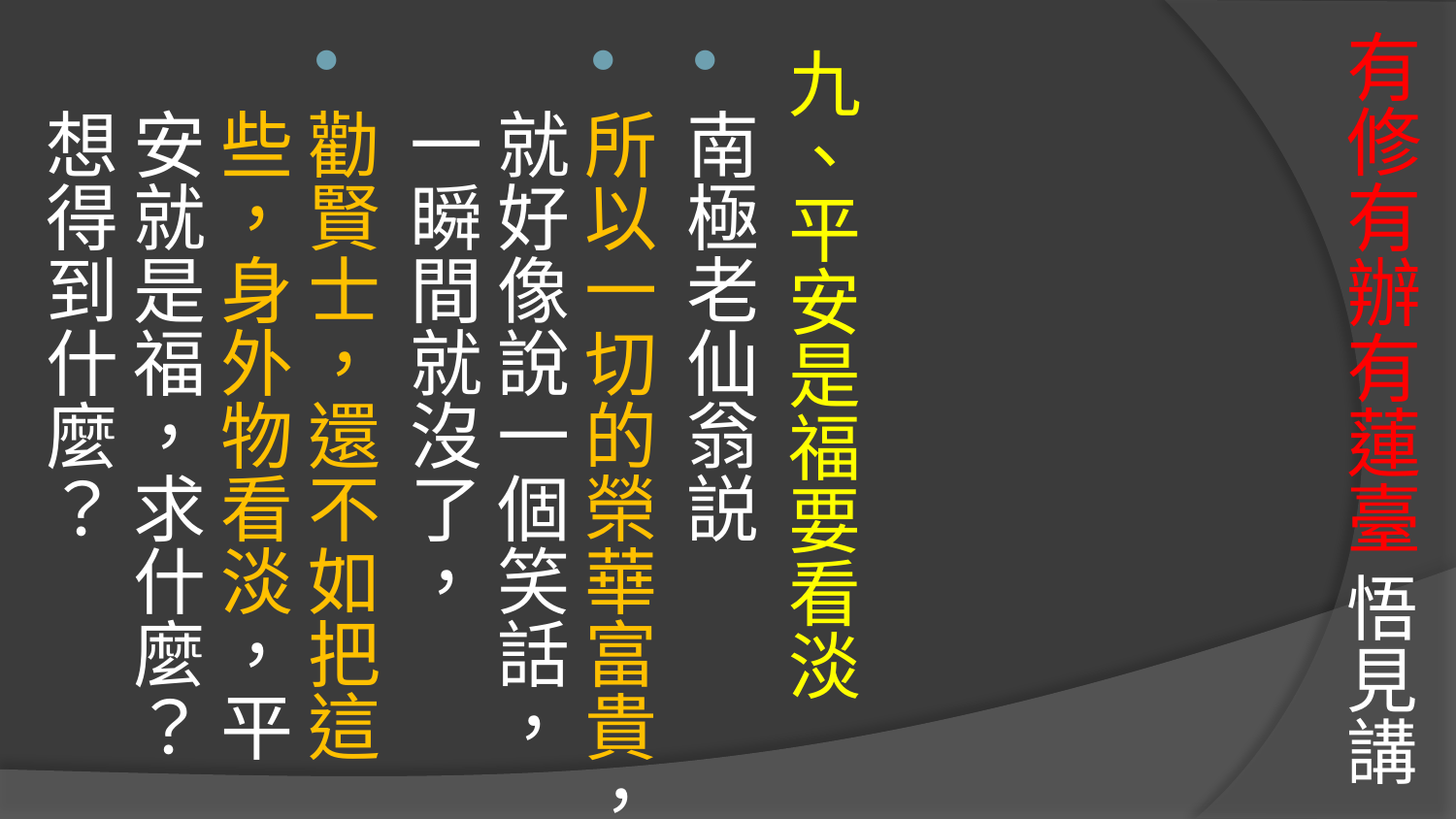

# 有修有辦有蓮臺 悟見講
九、平安是福要看淡
南極老仙翁説
所以一切的榮華富貴，就好像說一個笑話，一瞬間就沒了，
勸賢士，還不如把這些，身外物看淡，平安就是福，求什麼？想得到什麼？